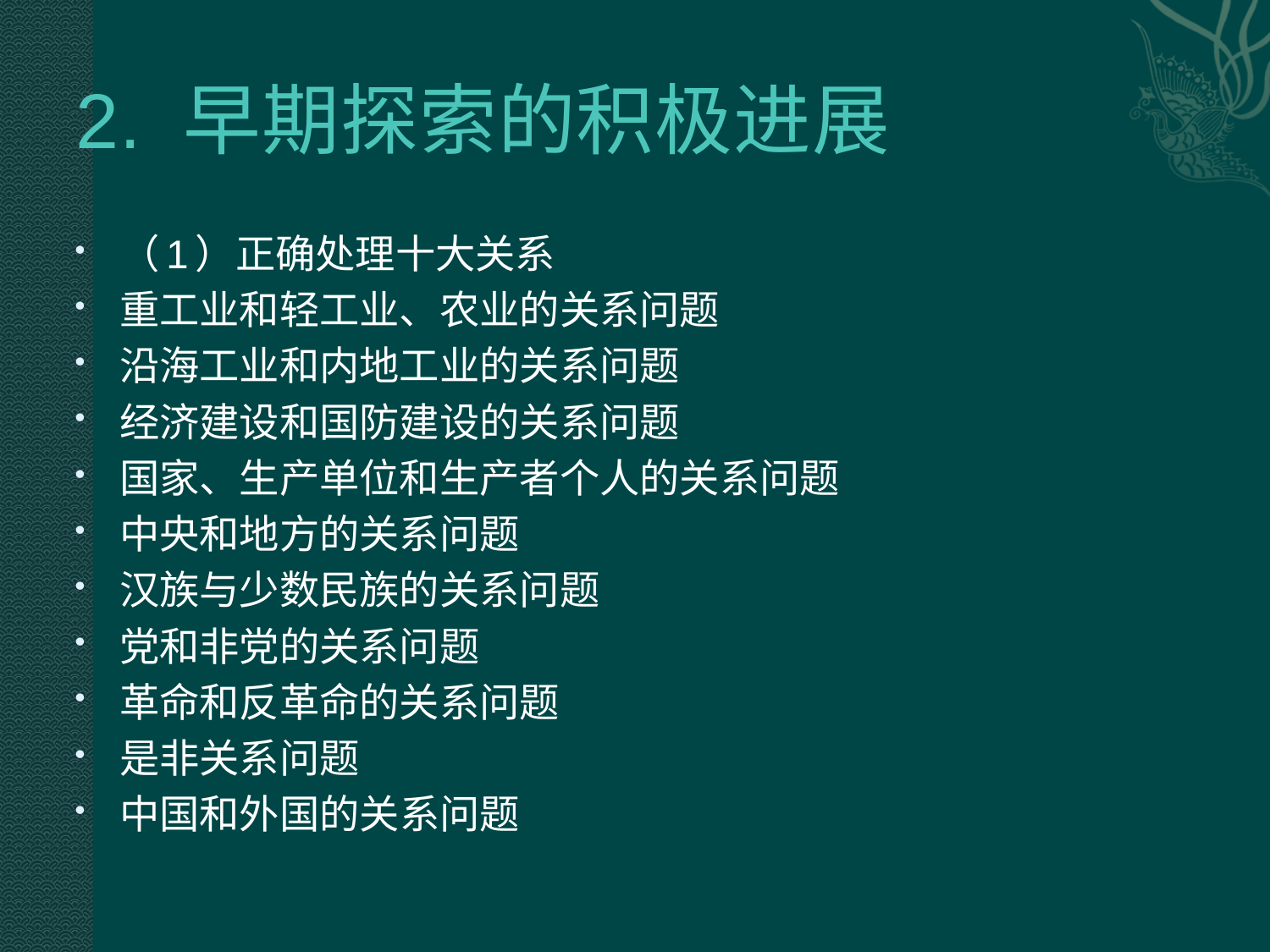

# 2. 早期探索的积极进展
（1）正确处理十大关系
重工业和轻工业、农业的关系问题
沿海工业和内地工业的关系问题
经济建设和国防建设的关系问题
国家、生产单位和生产者个人的关系问题
中央和地方的关系问题
汉族与少数民族的关系问题
党和非党的关系问题
革命和反革命的关系问题
是非关系问题
中国和外国的关系问题